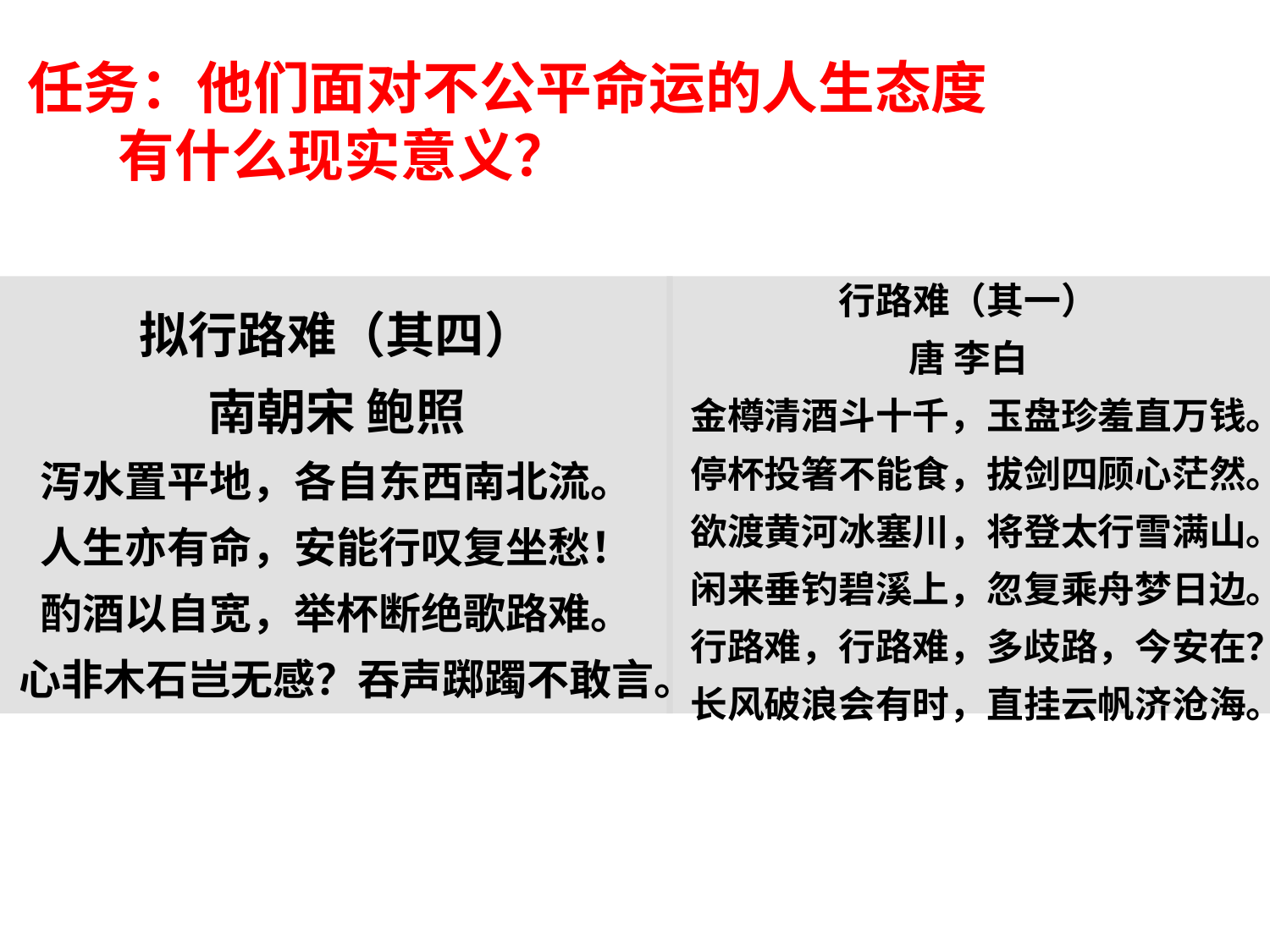

任务：他们面对不公平命运的人生态度
      有什么现实意义？
拟行路难（其四）
南朝宋 鲍照
泻水置平地，各自东西南北流。
人生亦有命，安能行叹复坐愁！
酌酒以自宽，举杯断绝歌路难。
心非木石岂无感？吞声踯躅不敢言。
行路难（其一）
唐 李白
金樽清酒斗十千，玉盘珍羞直万钱。
停杯投箸不能食，拔剑四顾心茫然。
欲渡黄河冰塞川，将登太行雪满山。
闲来垂钓碧溪上，忽复乘舟梦日边。
行路难，行路难，多歧路，今安在？
长风破浪会有时，直挂云帆济沧海。